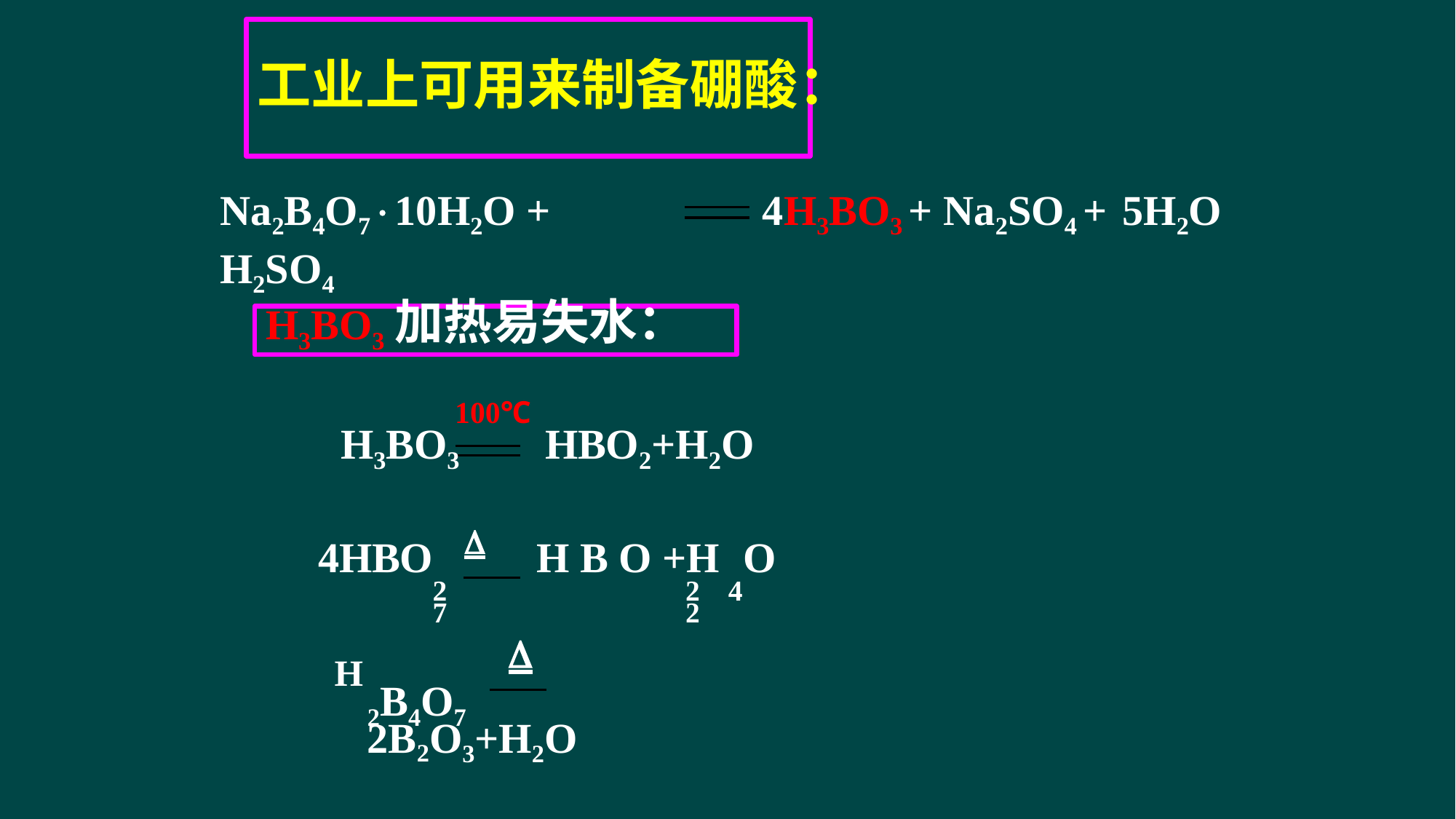

# 工业上可用来制备硼酸：
Na2B4O7⋅10H2O + H2SO4
4H3BO3 + Na2SO4 + 5H2O

H3BO3加热易失水：
100℃
H3BO3	HBO2+H2O

4HBO	Δ	H B O +H  O
2	2	4	7	2
H	Δ
2B4O7	2B2O3+H2O